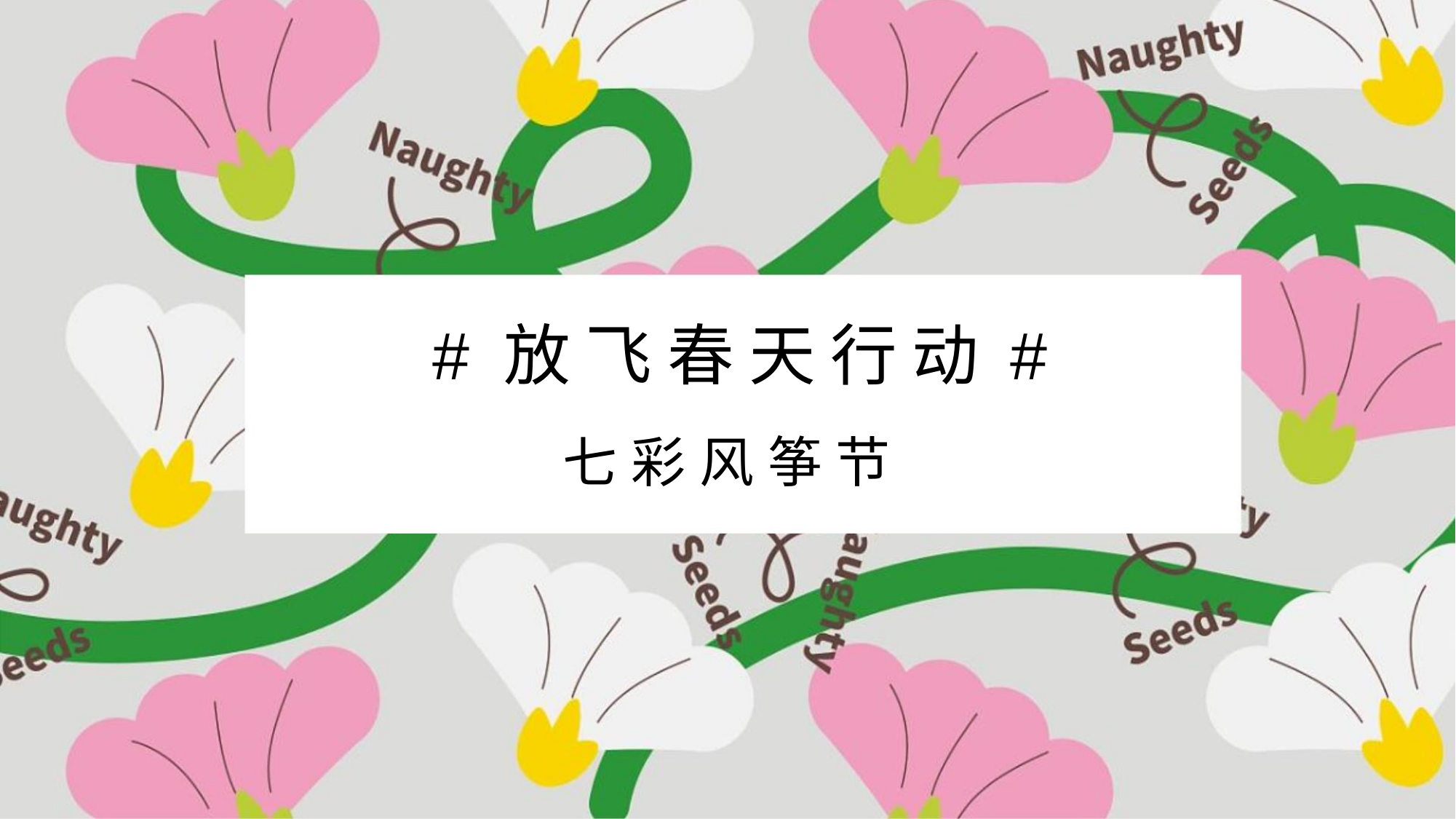

# 放 飞 春 天 行 动 #
# 女 神 宠 爱 行 动 #
七 彩 风 筝 节